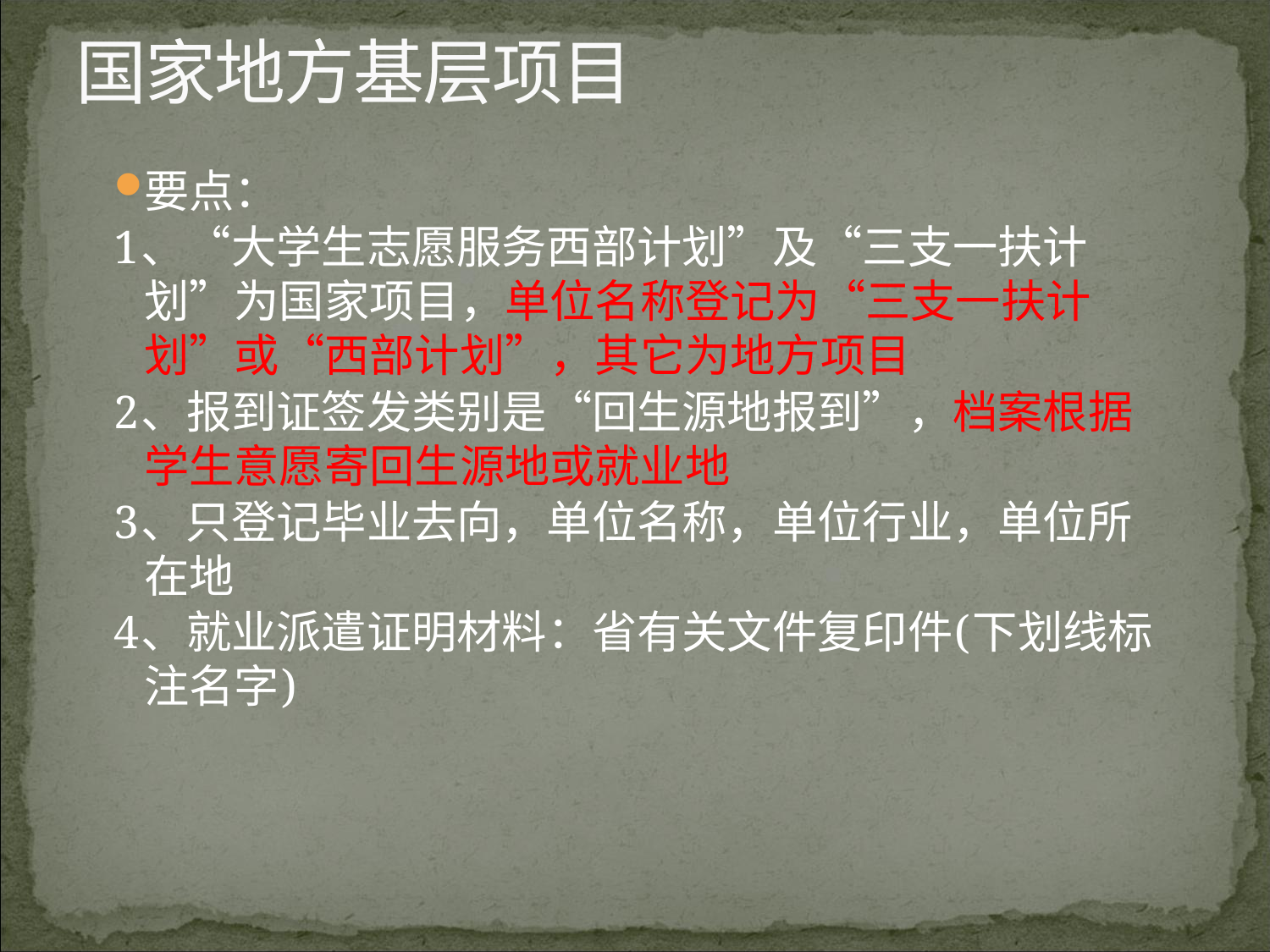

# 国家地方基层项目
要点：
1、“大学生志愿服务西部计划”及“三支一扶计划”为国家项目，单位名称登记为“三支一扶计划”或“西部计划”，其它为地方项目
2、报到证签发类别是“回生源地报到”，档案根据学生意愿寄回生源地或就业地
3、只登记毕业去向，单位名称，单位行业，单位所在地
4、就业派遣证明材料：省有关文件复印件(下划线标注名字)